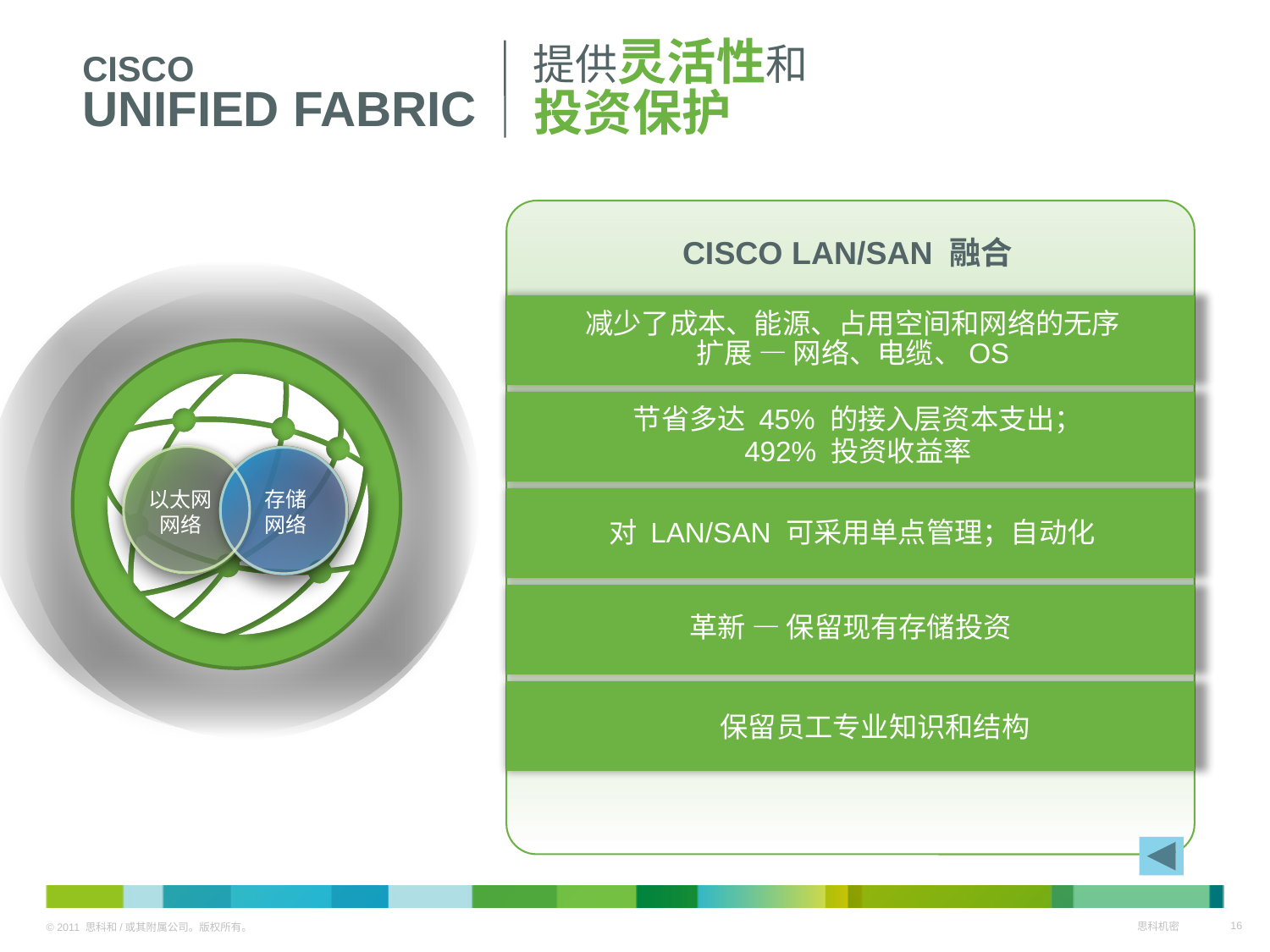

提供灵活性和
投资保护
CISCO
UNIFIED FABRIC

CISCO LAN/SAN 融合

CISCO NEXUS、CISCO MDS 和 L4-7 服务
CISCO DCNM
CISCO NX-OS

以太网
网络
存储
网络

减少了成本、能源、占用空间和网络的无序扩展 — 网络、电缆、OS

节省多达 45% 的接入层资本支出；
492% 投资收益率

对 LAN/SAN 可采用单点管理；自动化

革新 — 保留现有存储投资

保留员工专业知识和结构